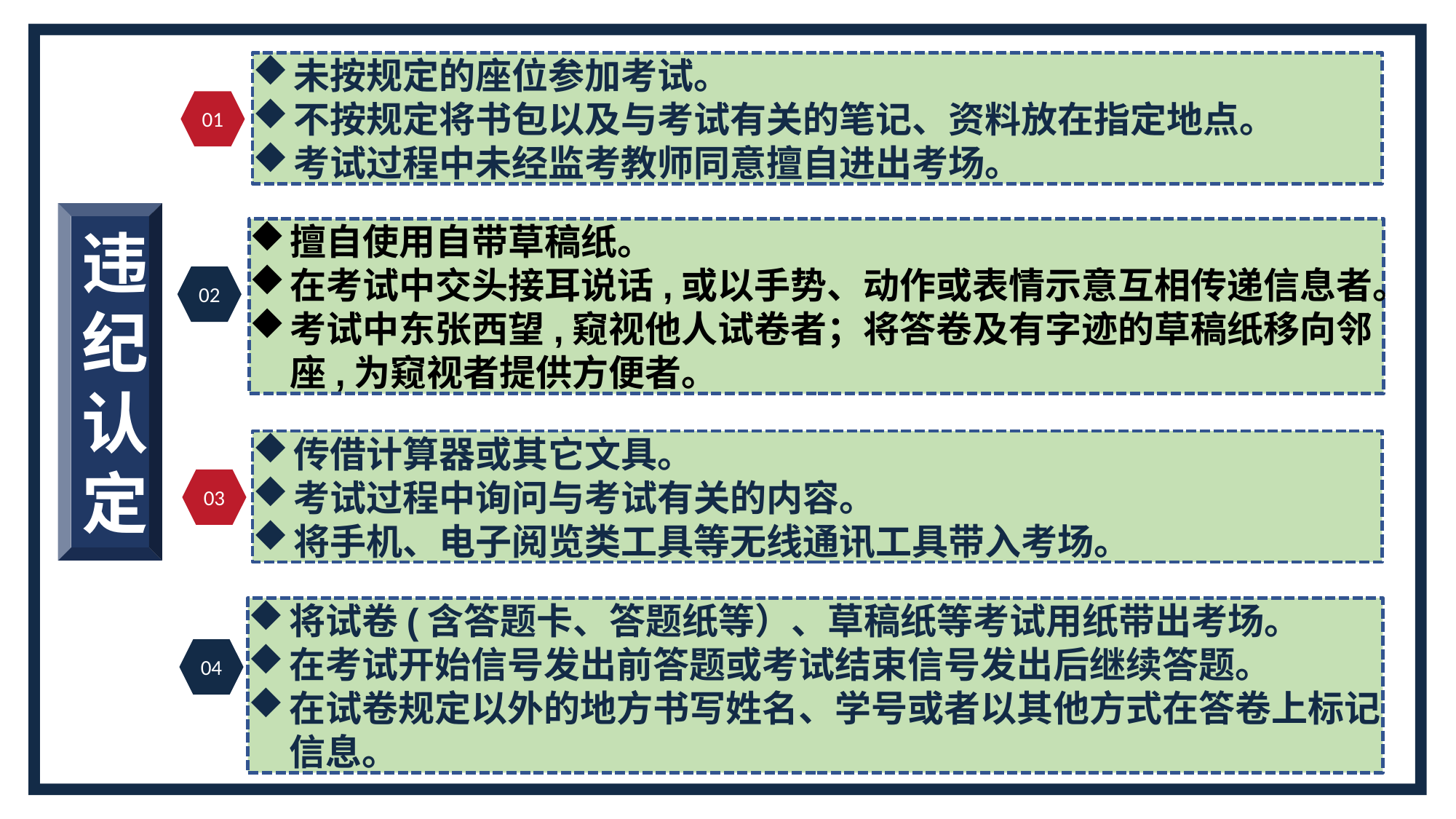

未按规定的座位参加考试。
不按规定将书包以及与考试有关的笔记、资料放在指定地点。
考试过程中未经监考教师同意擅自进出考场。
01
违
纪
认
定
擅自使用自带草稿纸。
在考试中交头接耳说话,或以手势、动作或表情示意互相传递信息者。
考试中东张西望,窥视他人试卷者；将答卷及有字迹的草稿纸移向邻座,为窥视者提供方便者。
02
传借计算器或其它文具。
考试过程中询问与考试有关的内容。
将手机、电子阅览类工具等无线通讯工具带入考场。
03
将试卷(含答题卡、答题纸等）、草稿纸等考试用纸带出考场。
在考试开始信号发出前答题或考试结束信号发出后继续答题。
在试卷规定以外的地方书写姓名、学号或者以其他方式在答卷上标记信息。
04